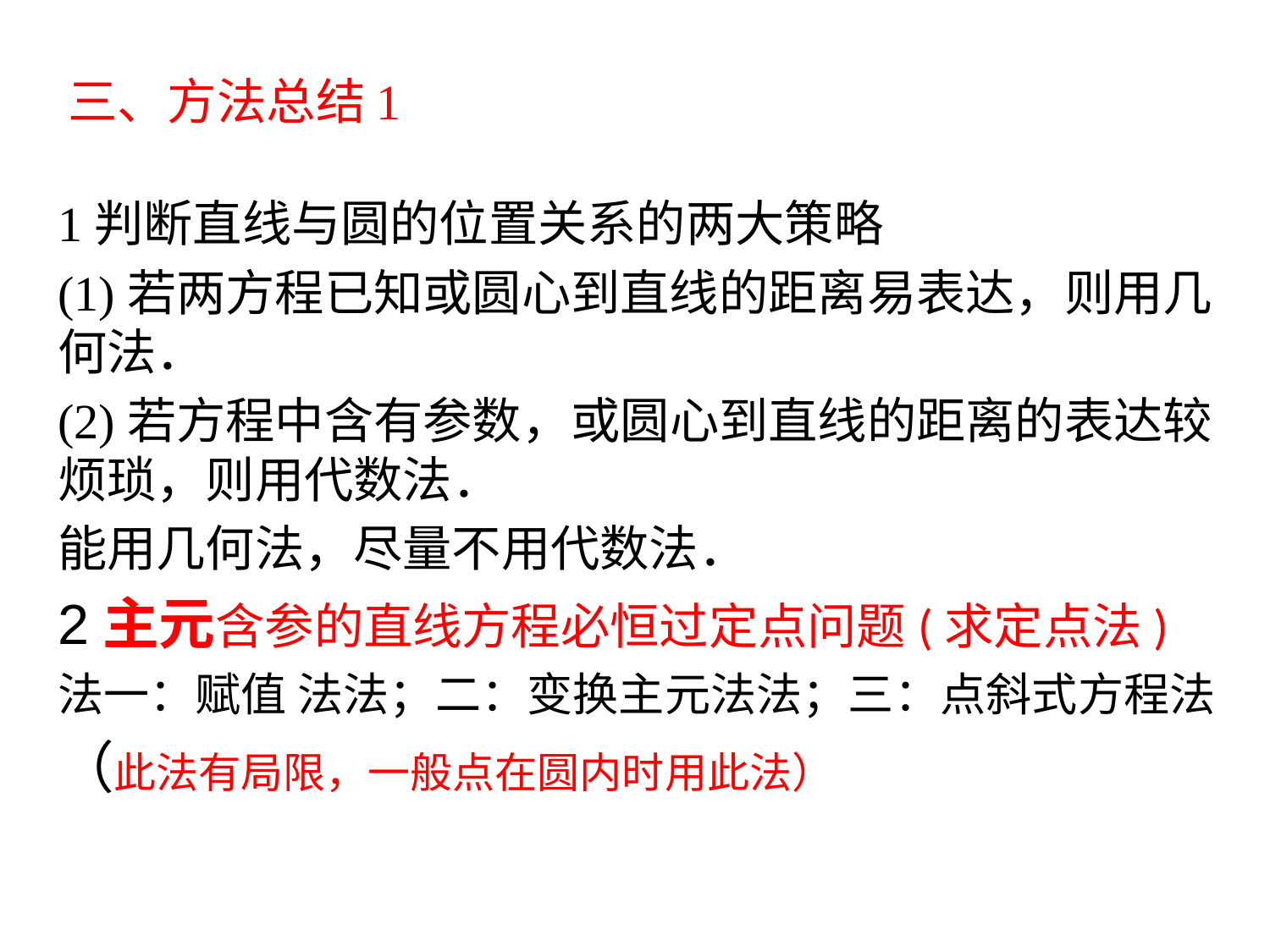

# 三、方法总结1
1判断直线与圆的位置关系的两大策略
(1)若两方程已知或圆心到直线的距离易表达，则用几何法．
(2)若方程中含有参数，或圆心到直线的距离的表达较烦琐，则用代数法．
能用几何法，尽量不用代数法．
2主元含参的直线方程必恒过定点问题(求定点法)
法一：赋值 法法；二：变换主元法法；三：点斜式方程法
（此法有局限，一般点在圆内时用此法）